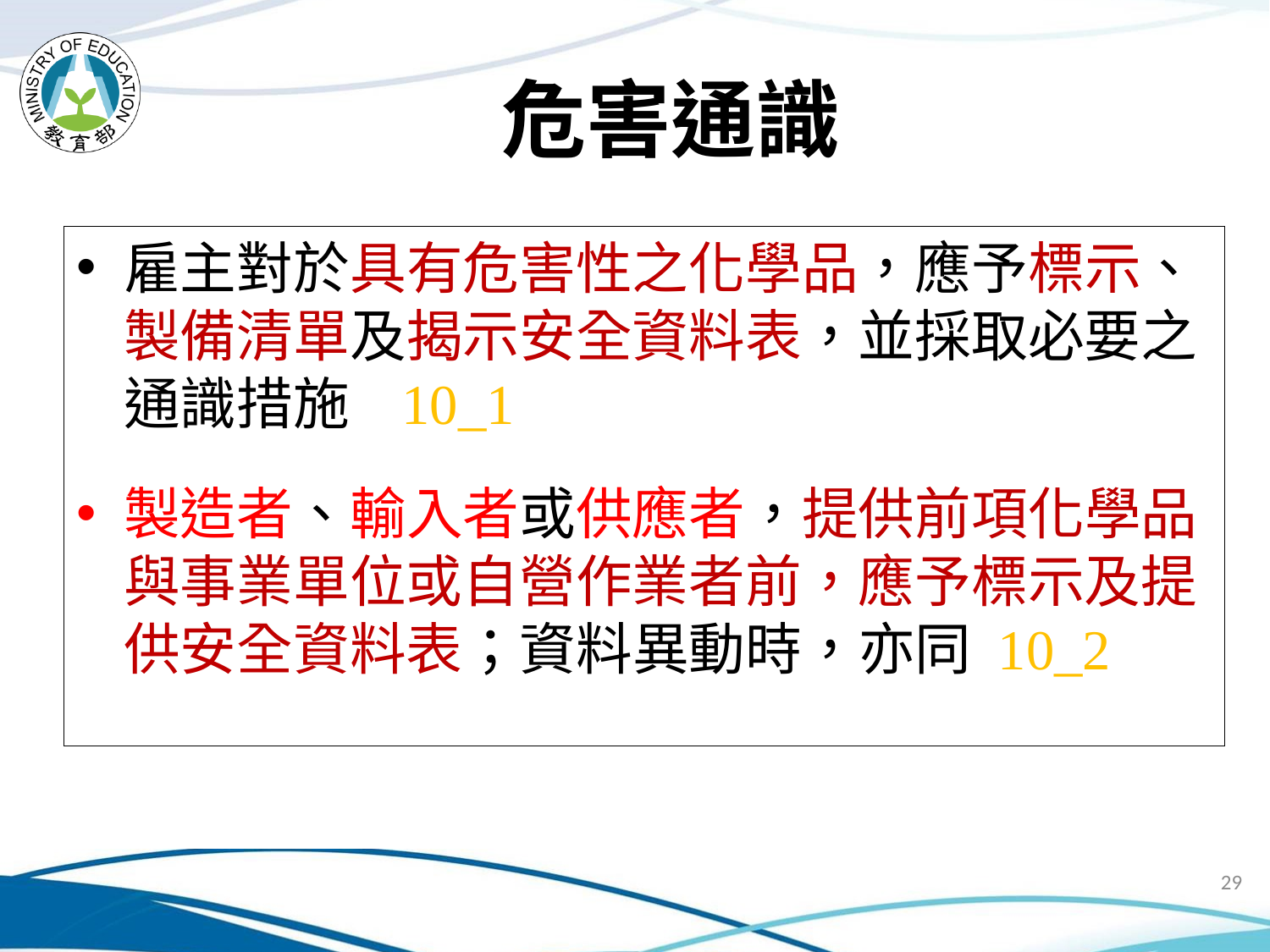

# 危害通識
雇主對於具有危害性之化學品，應予標示、製備清單及揭示安全資料表，並採取必要之通識措施   10_1
製造者、輸入者或供應者，提供前項化學品與事業單位或自營作業者前，應予標示及提供安全資料表；資料異動時，亦同 10_2
29